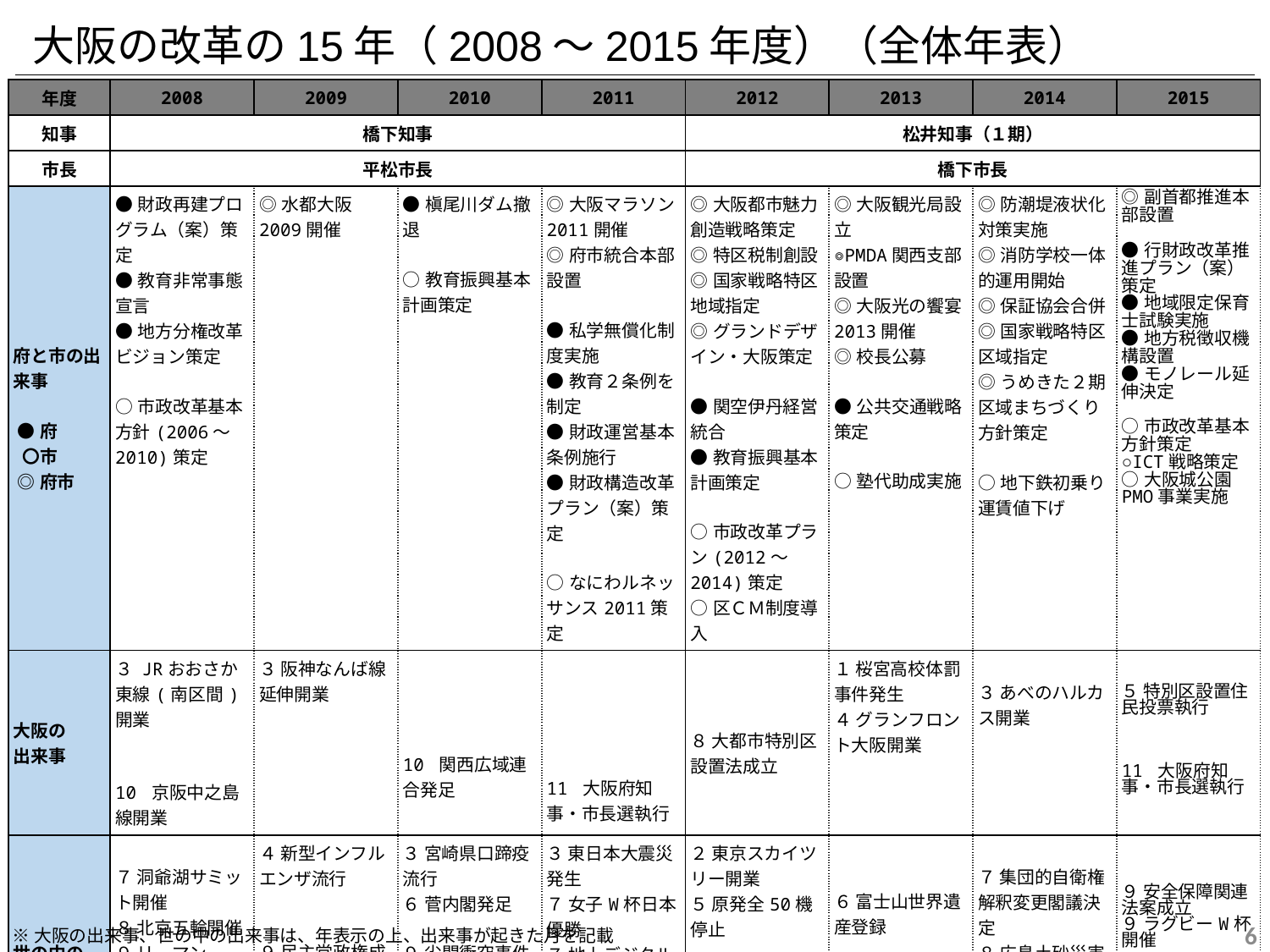

大阪の改革の15年（2008～2015年度）（全体年表）
| 年度 | 2008 | 2009 | 2010 | 2011 | 2012 | 2013 | 2014 | 2015 |
| --- | --- | --- | --- | --- | --- | --- | --- | --- |
| 知事 | 橋下知事 |  |  |  | 松井知事（１期） |  |  |  |
| 市長 | 平松市長 |  |  |  | 橋下市長 |  |  |  |
| 府と市の出来事 ●府 〇市 ◎府市 | ●財政再建プログラム（案）策定 ●教育非常事態宣言 ●地方分権改革ビジョン策定 ○市政改革基本方針(2006～2010)策定 | ◎水都大阪2009開催 | ●槇尾川ダム撤退 ○教育振興基本計画策定 | ◎大阪マラソン2011開催 ◎府市統合本部設置 ●私学無償化制度実施 ●教育２条例を制定 ●財政運営基本条例施行 ●財政構造改革プラン（案）策定 ○なにわルネッサンス2011策定 | ◎大阪都市魅力創造戦略策定 ◎特区税制創設 ◎国家戦略特区地域指定 ◎グランドデザイン・大阪策定 ●関空伊丹経営統合 ●教育振興基本計画策定 ○市政改革プラン(2012～2014)策定 ○区ＣＭ制度導入 | ◎大阪観光局設立 ◎PMDA関西支部設置 ◎大阪光の饗宴2013開催 ◎校長公募 ●公共交通戦略策定 ○塾代助成実施 | ◎防潮堤液状化対策実施 ◎消防学校一体的運用開始 ◎保証協会合併 ◎国家戦略特区区域指定 ◎うめきた２期区域まちづくり方針策定 ○地下鉄初乗り運賃値下げ | ◎副首都推進本部設置 ●行財政改革推進プラン（案）策定 ●地域限定保育士試験実施 ●地方税徴収機構設置 ●モノレール延伸決定 ○市政改革基本方針策定 ○ICT戦略策定 ○大阪城公園PMO事業実施 |
| 大阪の 出来事 | ３ JRおおさか東線(南区間)開業 10 京阪中之島線開業 | ３ 阪神なんば線延伸開業 | 10 関西広域連合発足 | 11 大阪府知事・市長選執行 | ８ 大都市特別区設置法成立 | １ 桜宮高校体罰事件発生 ４ グランフロント大阪開業 | ３ あべのハルカス開業 | ５ 特別区設置住民投票執行 11 大阪府知事・市長選執行 |
| 世の中の 出来事 | ７ 洞爺湖サミット開催 ８ 北京五輪開催 ９ リーマンショック発生 | ４ 新型インフルエンザ流行 ９ 民主党政権成立 | ３ 宮崎県口蹄疫流行 ６ 菅内閣発足 ９ 尖閣衝突事件発生 | ３ 東日本大震災発生 ７ 女子W杯日本優勝 ７ 地上デジタル放送開始 ９ 紀伊半島豪雨発生 | ２ 東京スカイツリー開業 ５ 原発全50機停止 10 山中教授ノーベル賞受賞 12 安倍内閣発足 | ６ 富士山世界遺産登録 12 和食無形文化遺産登録 | ７ 集団的自衛権解釈変更閣議決定 ８ 広島土砂災害発生 ９ 御嶽山噴火発生 | ９ 安全保障関連法案成立 ９ ラグビーW杯開催 |
6
※大阪の出来事、世の中の出来事は、年表示の上、出来事が起きた月を記載